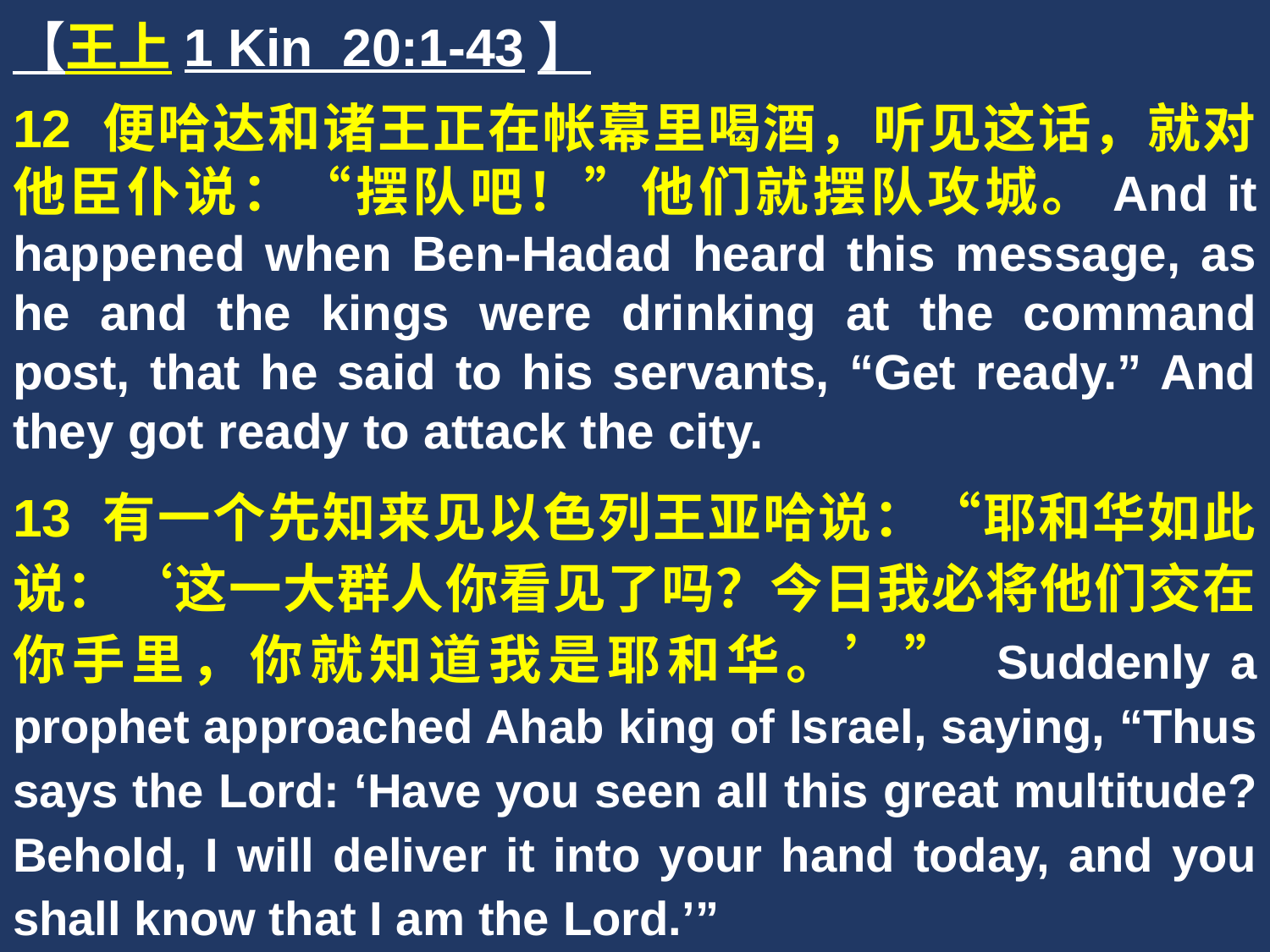

【王上1 Kin  20:1-43】
12 便哈达和诸王正在帐幕里喝酒，听见这话，就对他臣仆说：“摆队吧！”他们就摆队攻城。And it happened when Ben-Hadad heard this message, as he and the kings were drinking at the command post, that he said to his servants, “Get ready.” And they got ready to attack the city.
13 有一个先知来见以色列王亚哈说：“耶和华如此说：‘这一大群人你看见了吗？今日我必将他们交在你手里，你就知道我是耶和华。’” Suddenly a prophet approached Ahab king of Israel, saying, “Thus says the Lord: ‘Have you seen all this great multitude? Behold, I will deliver it into your hand today, and you shall know that I am the Lord.’”